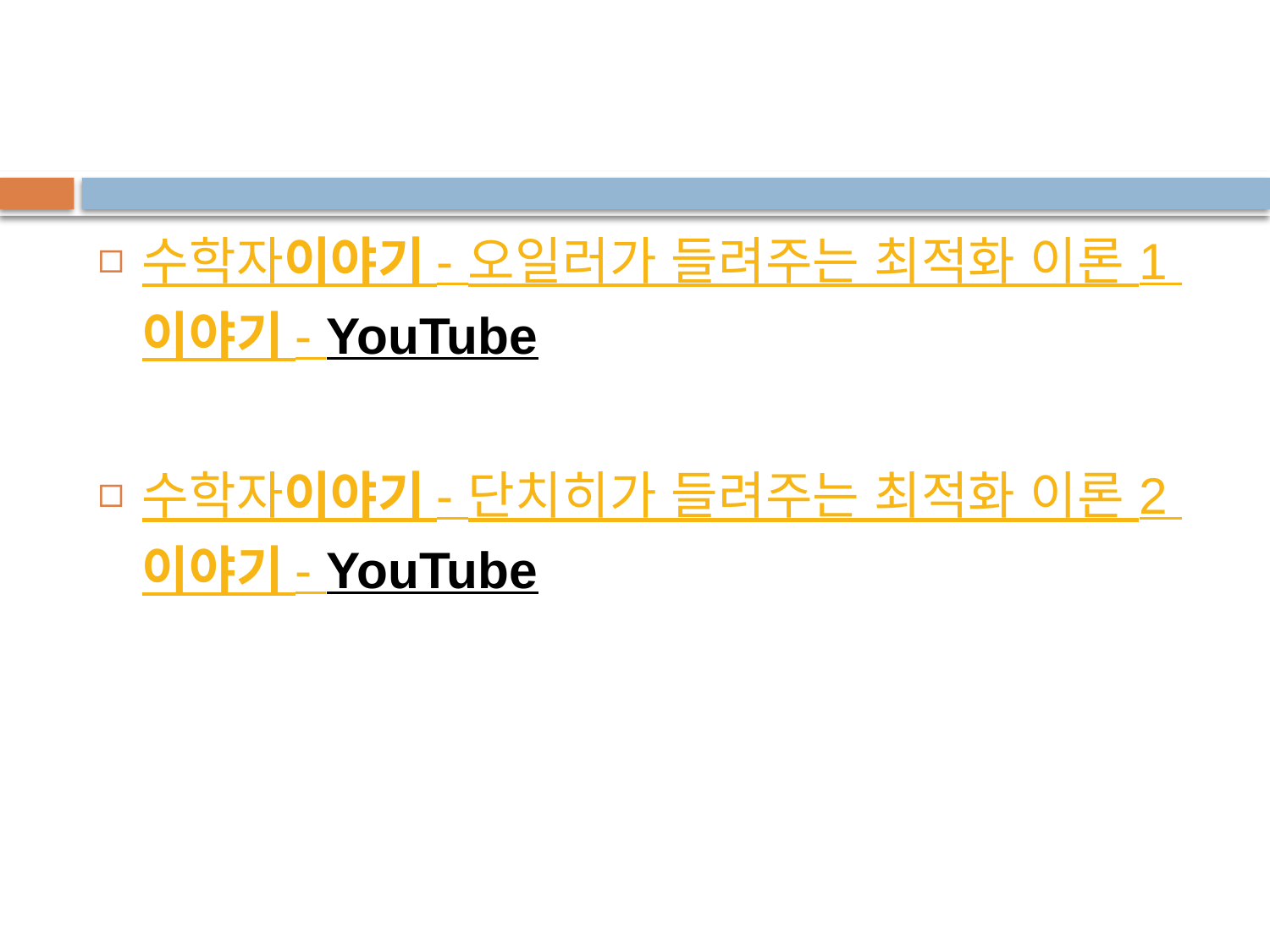

#
수학자이야기 - 오일러가 들려주는 최적화 이론 1 이야기 - YouTube

수학자이야기 - 단치히가 들려주는 최적화 이론 2 이야기 - YouTube